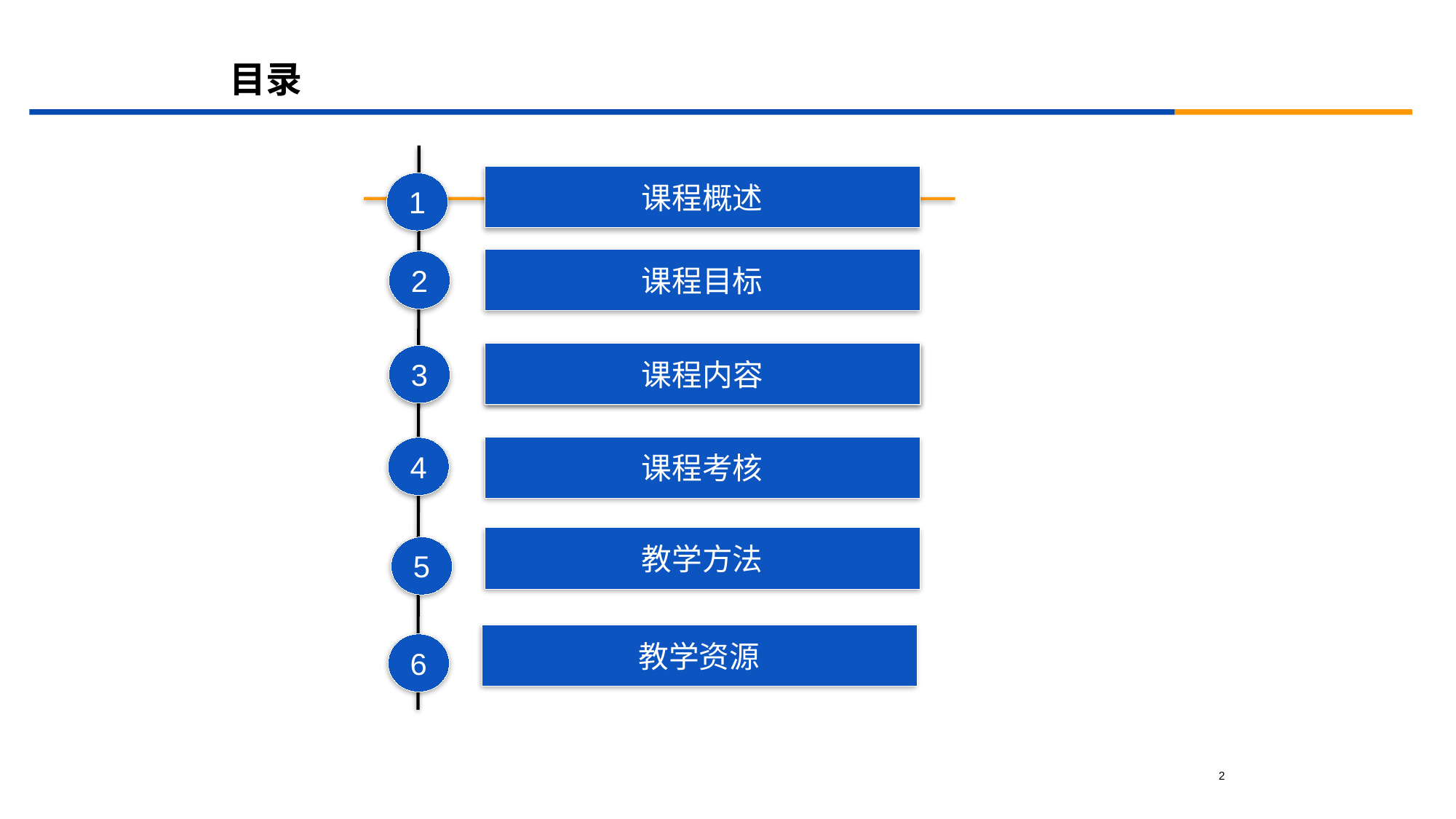

# 目录
课程概述
1

课程目标
2
课程内容
认识开发者工具
3
课程考核
4
教学方法
5
教学资源
6